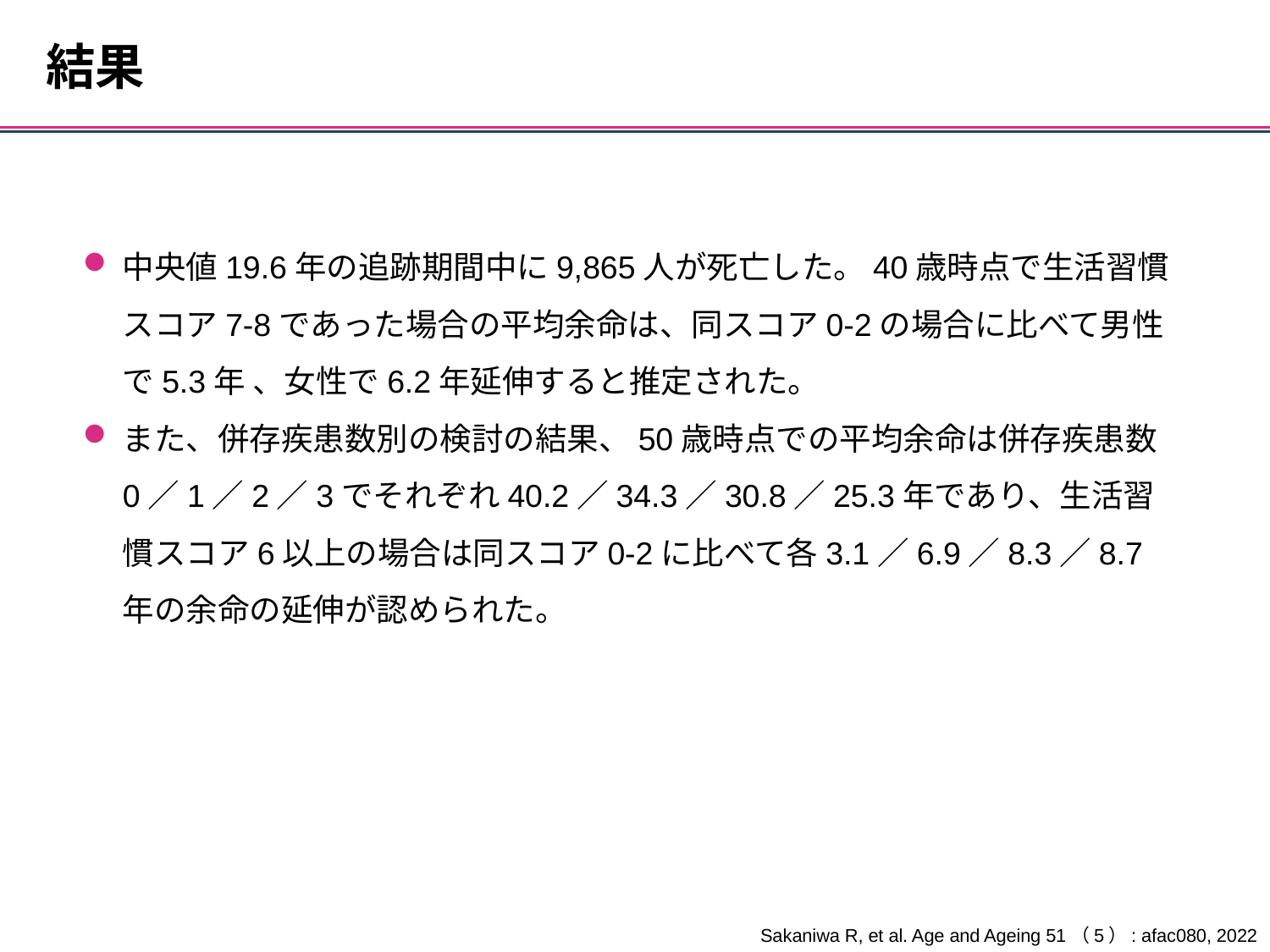

結果

中央値19.6年の追跡期間中に9,865人が死亡した。40歳時点で生活習慣スコア7-8であった場合の平均余命は、同スコア0-2の場合に比べて男性で5.3年 、女性で6.2年延伸すると推定された。
また、併存疾患数別の検討の結果、50歳時点での平均余命は併存疾患数0／1／2／3でそれぞれ40.2／34.3／30.8／25.3年であり、生活習慣スコア6以上の場合は同スコア0-2に比べて各3.1／6.9／8.3／8.7年の余命の延伸が認められた。
Sakaniwa R, et al. Age and Ageing 51（5）: afac080, 2022